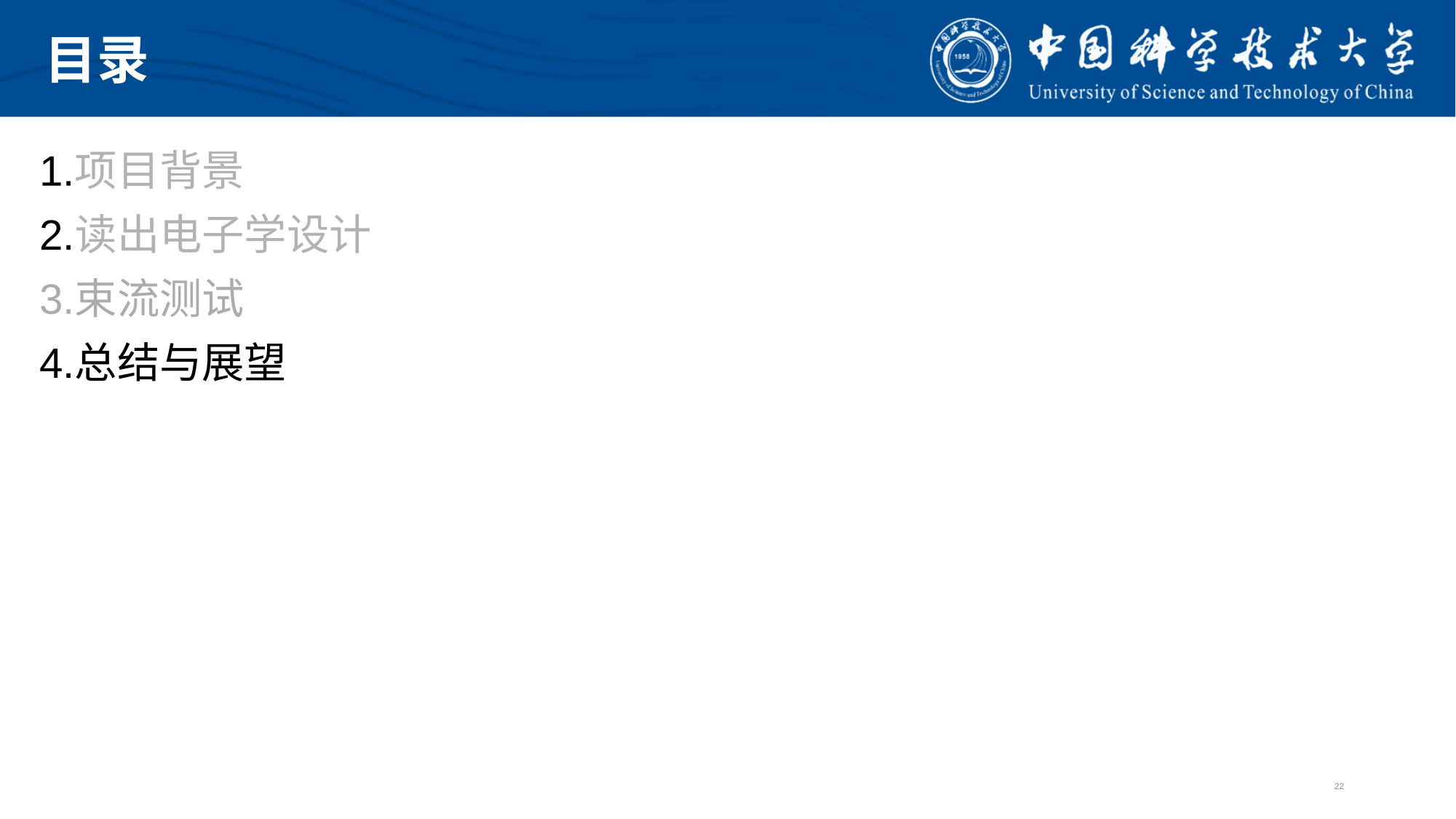

# 目录
项目背景
读出电子学设计
束流测试
总结与展望

22